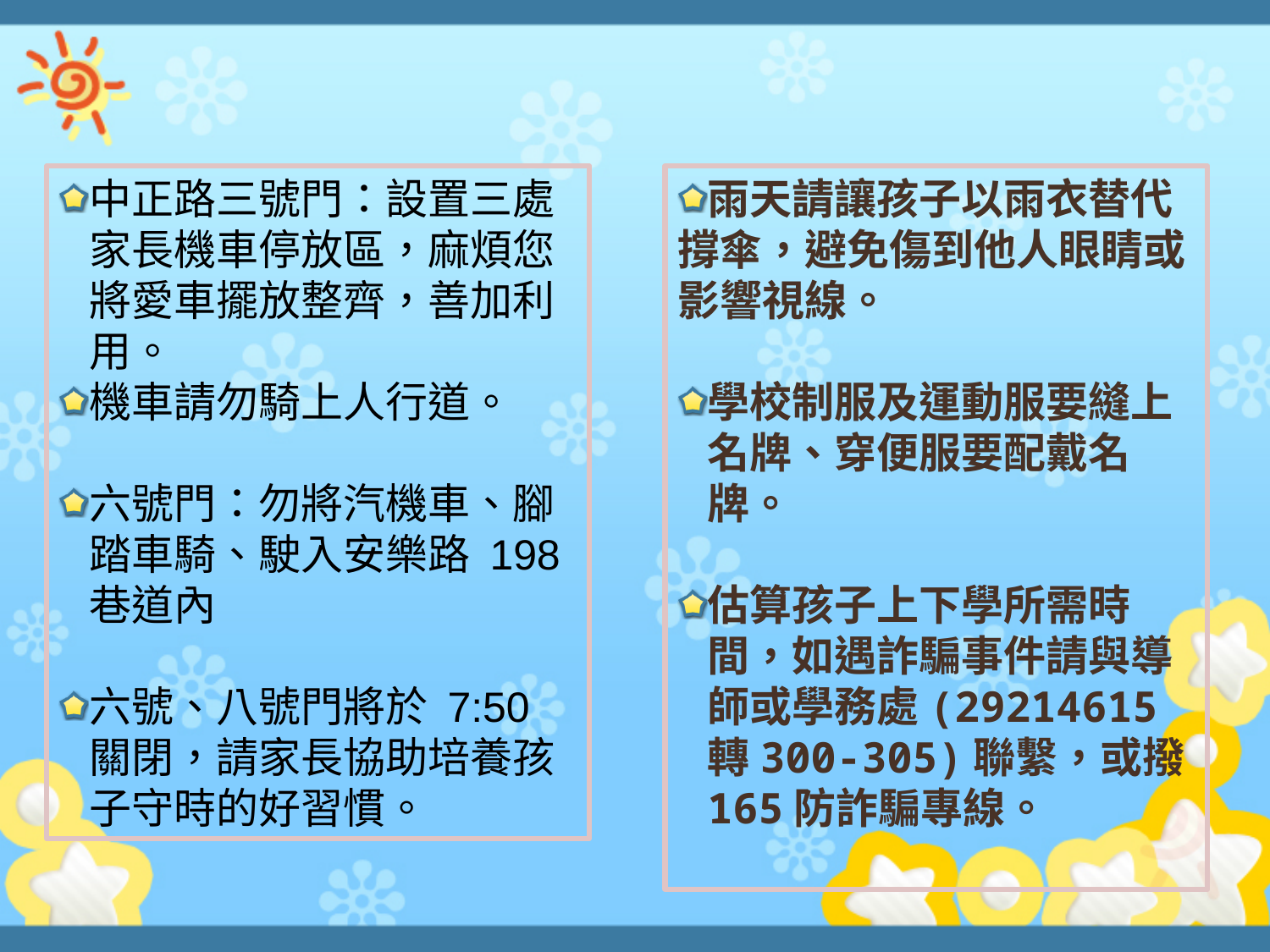

中正路三號門：設置三處家長機車停放區，麻煩您將愛車擺放整齊，善加利用。
機車請勿騎上人行道。

六號門：勿將汽機車、腳踏車騎、駛入安樂路 198 巷道內

六號、八號門將於 7:50 關閉，請家長協助培養孩子守時的好習慣。
雨天請讓孩子以雨衣替代
撐傘，避免傷到他人眼睛或影響視線。

學校制服及運動服要縫上名牌、穿便服要配戴名牌。

估算孩子上下學所需時間，如遇詐騙事件請與導師或學務處(29214615轉300-305)聯繫，或撥165防詐騙專線。